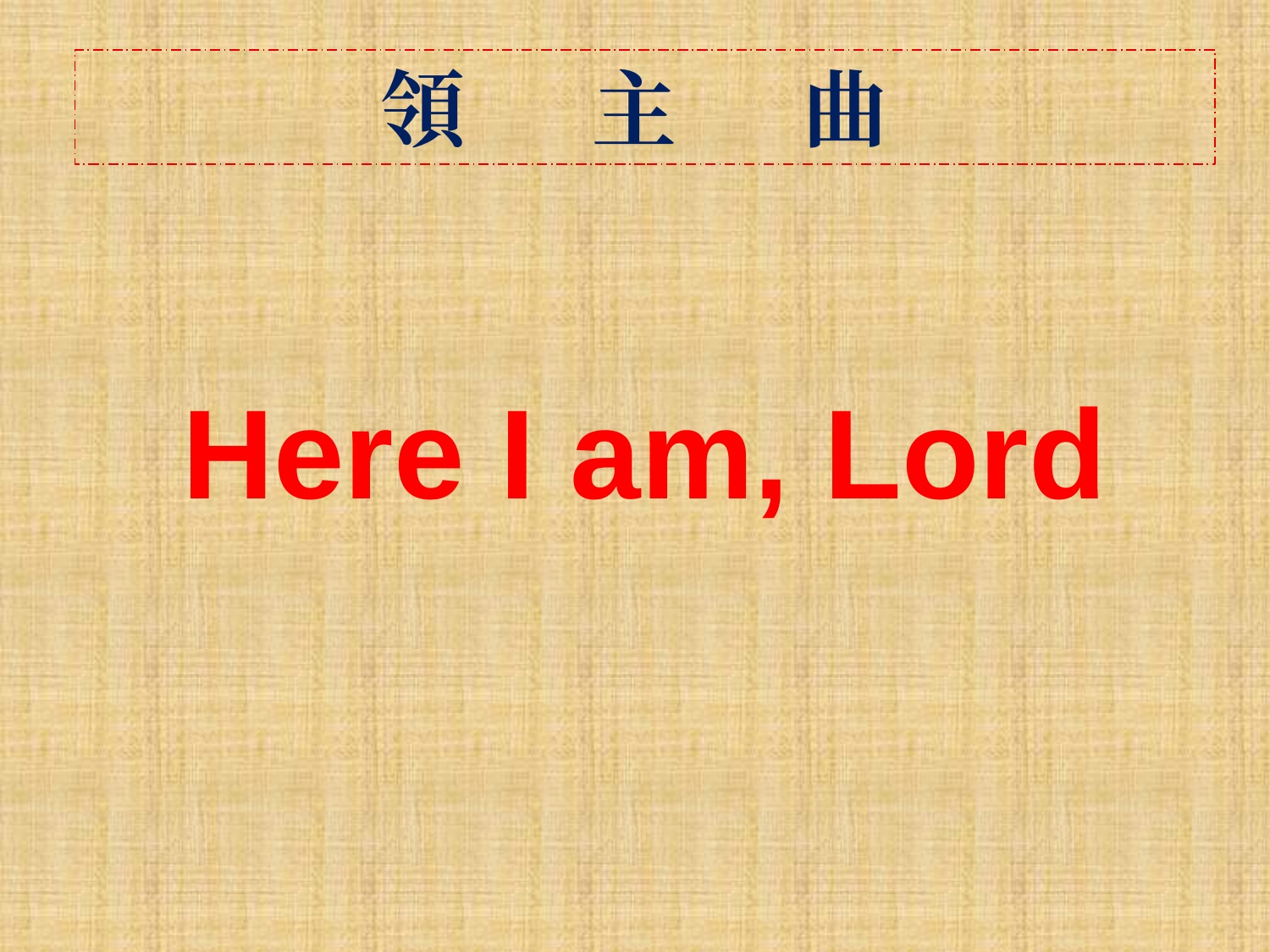

領      主      曲
Here I am, Lord